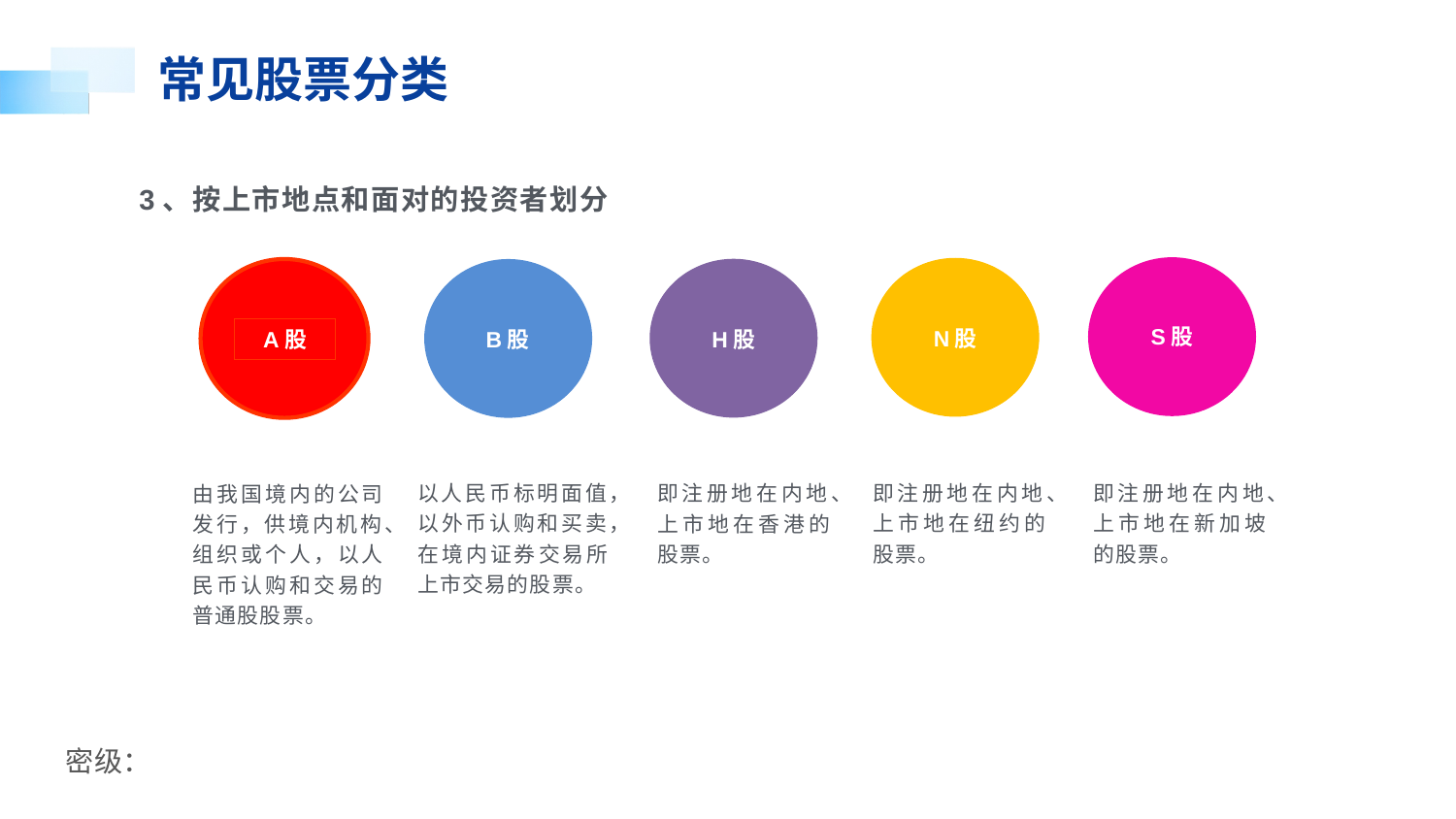

R:8
G:64
B:156
常见股票分类
R:0
G:89
B:233
3、按上市地点和面对的投资者划分
R:0
G:183
B:255

S股

N股

H股

A股

B股
R:250
G:135
B:56
R:244
G:244
B:244
以人民币标明面值，以外币认购和买卖，在境内证券交易所上市交易的股票。
即注册地在内地、上市地在新加坡的股票。
即注册地在内地、上市地在纽约的股票。
由我国境内的公司发行，供境内机构、组织或个人，以人民币认购和交易的普通股股票。
即注册地在内地、上市地在香港的股票。